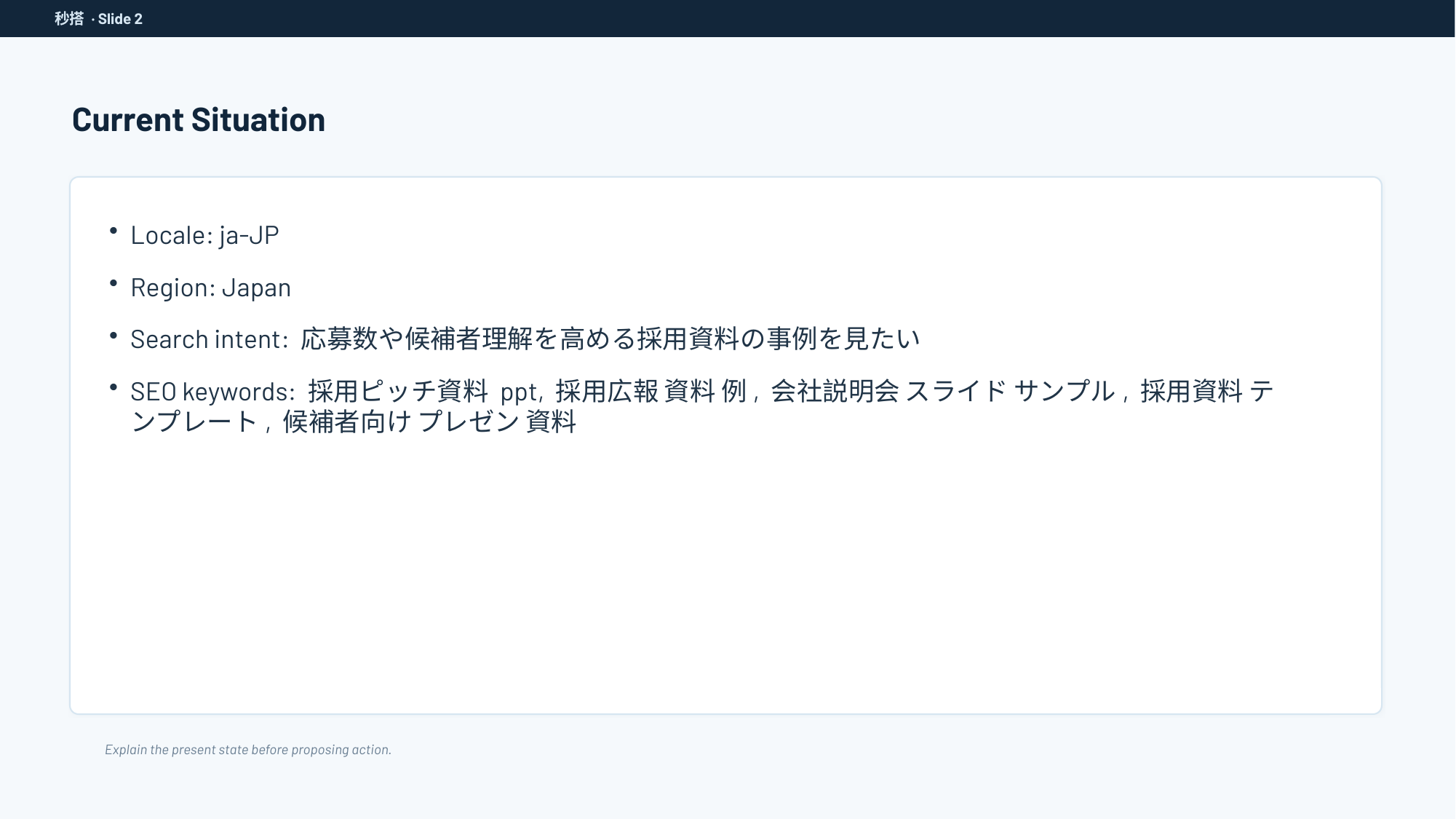

秒搭 · Slide 2
Current Situation

Locale: ja-JP
Region: Japan
Search intent: 応募数や候補者理解を高める採用資料の事例を見たい
SEO keywords: 採用ピッチ資料 ppt, 採用広報 資料 例, 会社説明会 スライド サンプル, 採用資料 テンプレート, 候補者向け プレゼン 資料
Explain the present state before proposing action.